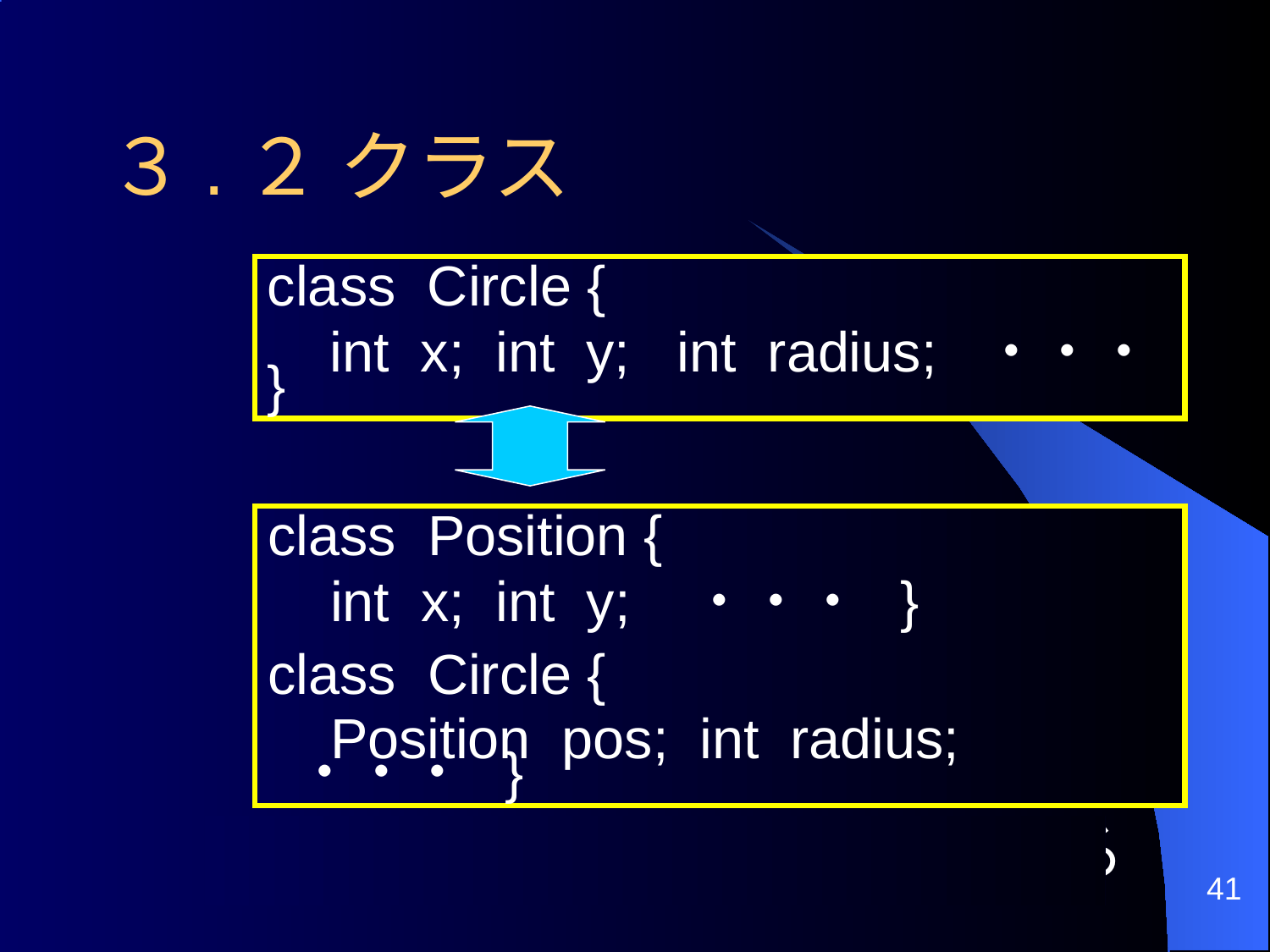

# ３.２ クラス
class  Circle {
    int  x;  int  y;   int  radius;  ・・・  }

class  Position {
    int  x;  int  y;   ・・・  }
class  Circle {
    Position  pos;  int  radius;  ・・・  }
	どちらがよいかは、場合による

41